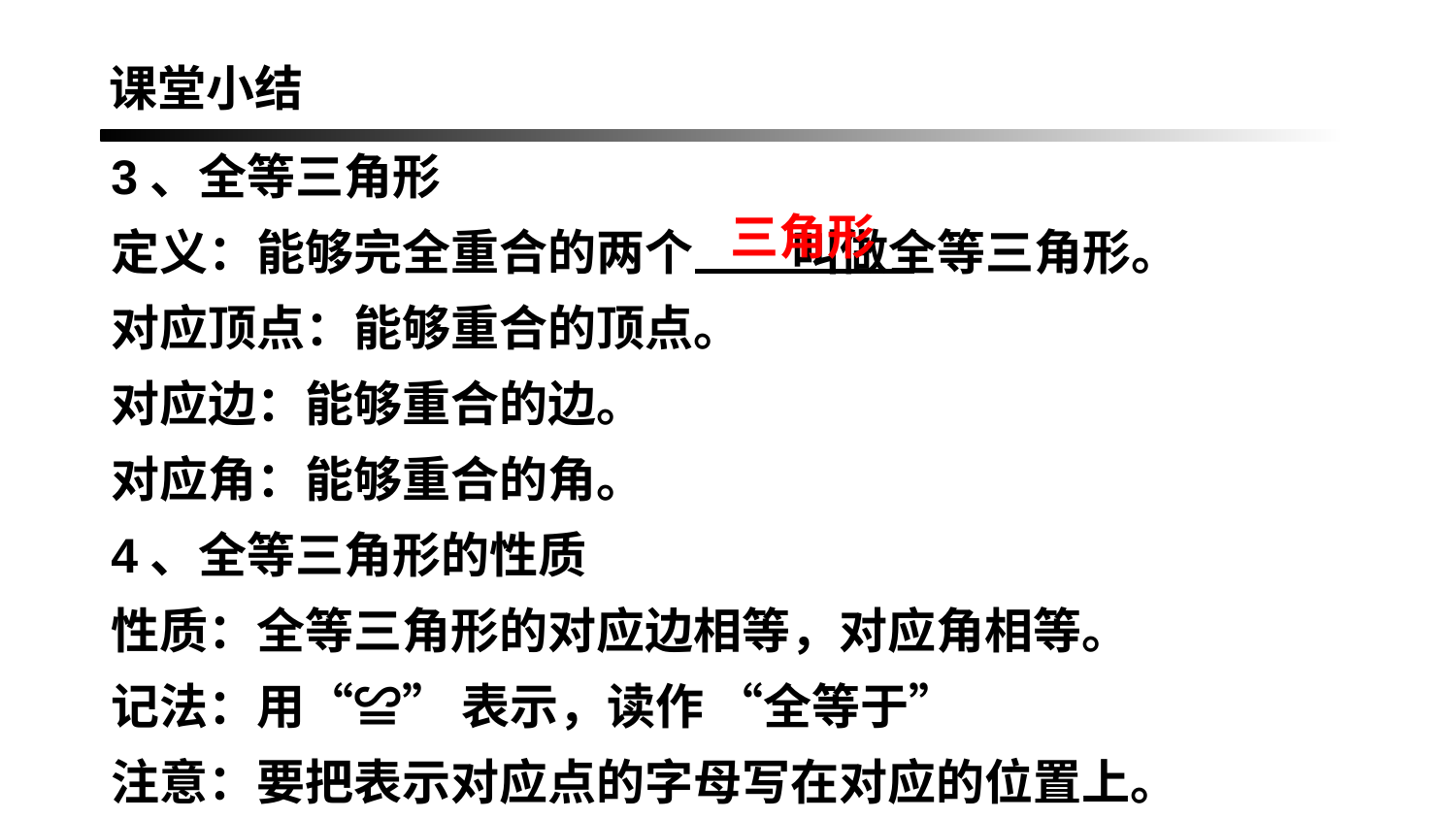

课堂小结
3、全等三角形
定义：能够完全重合的两个         叫做全等三角形。
对应顶点：能够重合的顶点。
对应边：能够重合的边。
对应角：能够重合的角。
4、全等三角形的性质
性质：全等三角形的对应边相等，对应角相等。
记法：用“≌” 表示，读作 “全等于”
注意：要把表示对应点的字母写在对应的位置上。
三角形